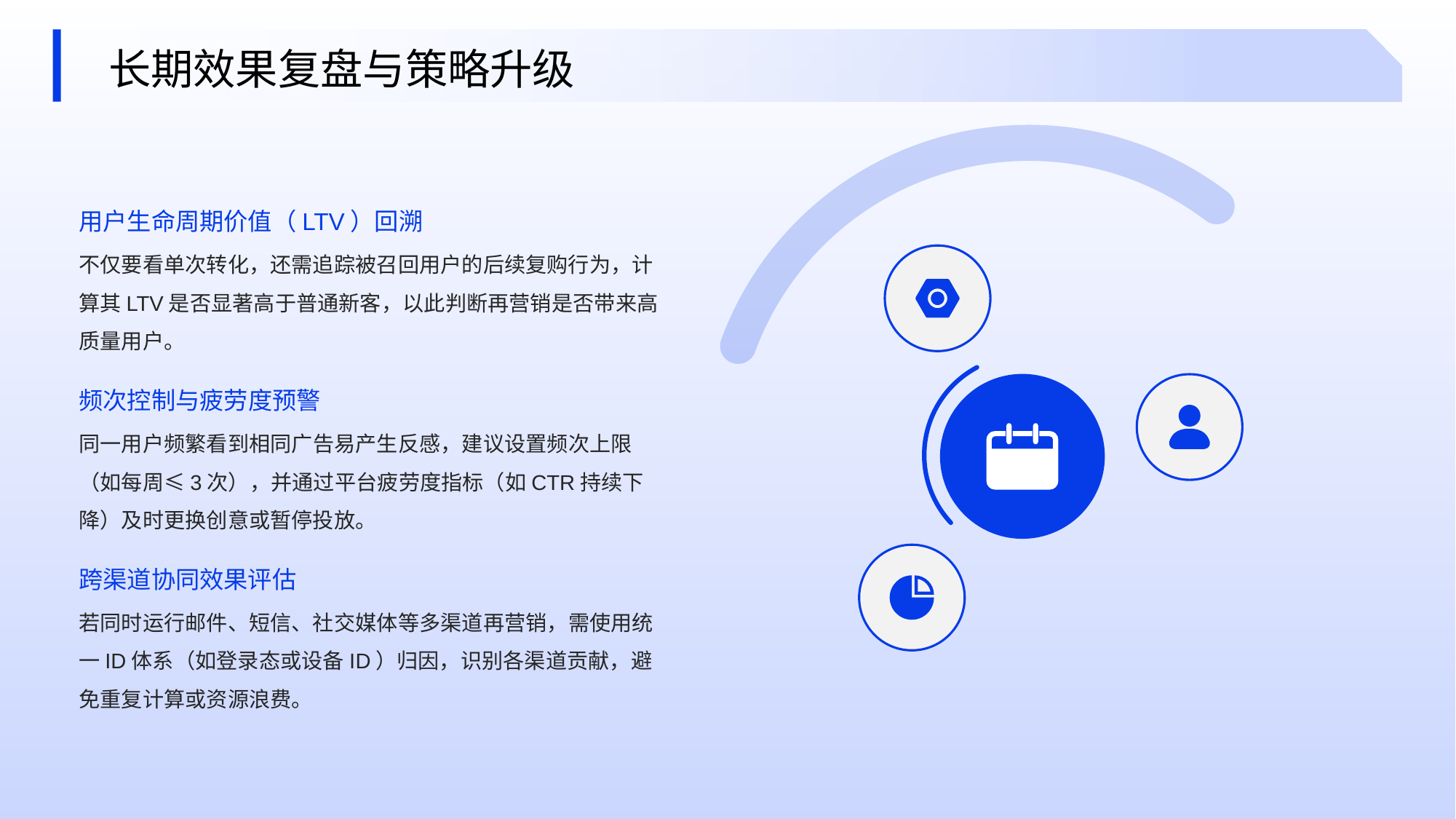

长期效果复盘与策略升级

用户生命周期价值（LTV）回溯
不仅要看单次转化，还需追踪被召回用户的后续复购行为，计算其LTV是否显著高于普通新客，以此判断再营销是否带来高质量用户。

频次控制与疲劳度预警

同一用户频繁看到相同广告易产生反感，建议设置频次上限（如每周≤3次），并通过平台疲劳度指标（如CTR持续下降）及时更换创意或暂停投放。

跨渠道协同效果评估

若同时运行邮件、短信、社交媒体等多渠道再营销，需使用统一ID体系（如登录态或设备ID）归因，识别各渠道贡献，避免重复计算或资源浪费。